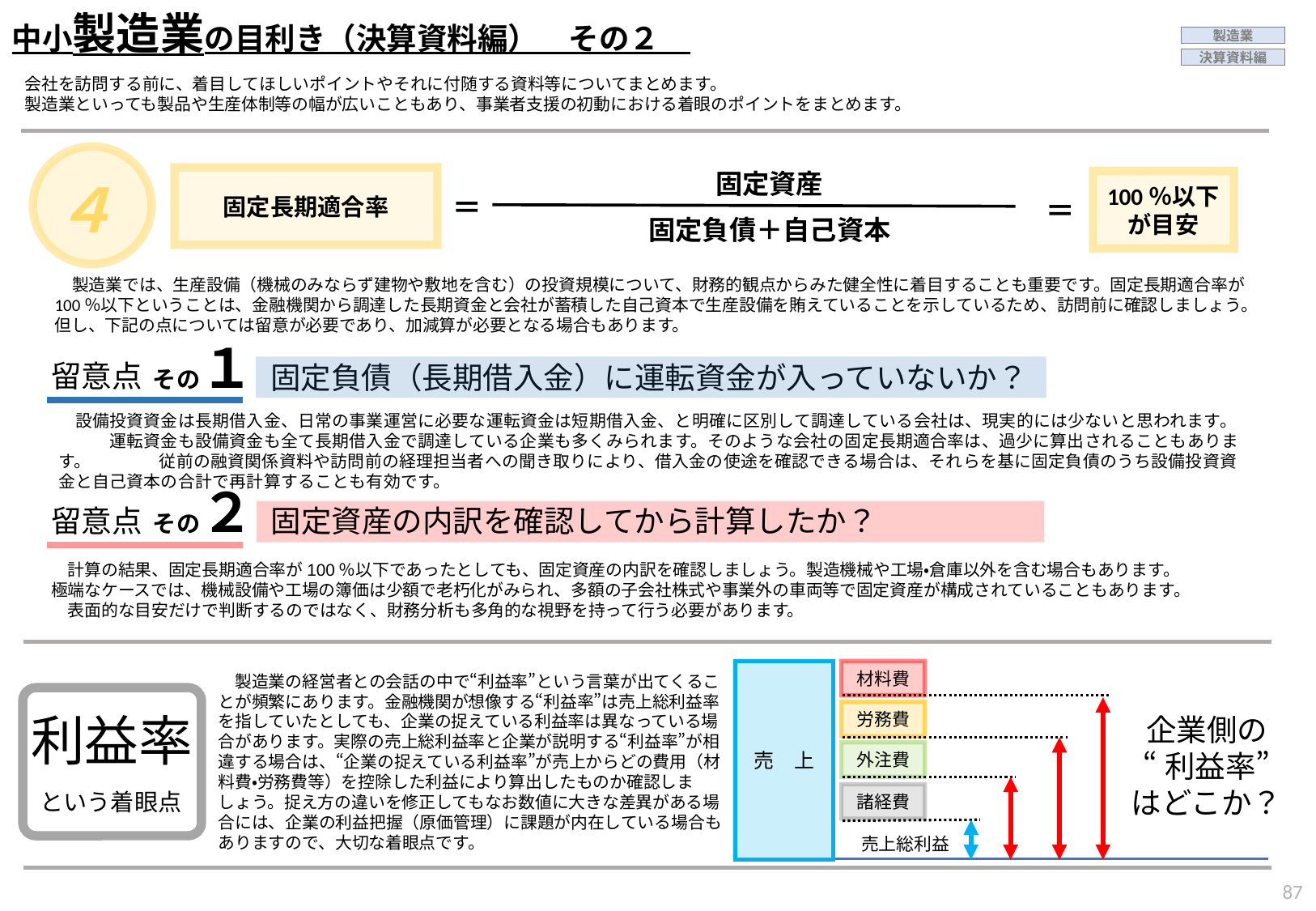

中小製造業の目利き（決算資料編）　その２
製造業
決算資料編
会社を訪問する前に、着目してほしいポイントやそれに付随する資料等についてまとめます。
製造業といっても製品や生産体制等の幅が広いこともあり、事業者支援の初動における着眼のポイントをまとめます。

４
固定資産
固定長期適合率
100％以下
が目安
＝
＝
固定負債＋自己資本
　製造業では、生産設備（機械のみならず建物や敷地を含む）の投資規模について、財務的観点からみた健全性に着目することも重要です。固定長期適合率が100％以下ということは、金融機関から調達した長期資金と会社が蓄積した自己資本で生産設備を賄えていることを示しているため、訪問前に確認しましょう。但し、下記の点については留意が必要であり、加減算が必要となる場合もあります。
その１
留意点
固定負債（長期借入金）に運転資金が入っていないか？

　設備投資資金は長期借入金、日常の事業運営に必要な運転資金は短期借入金、と明確に区別して調達している会社は、現実的には少ないと思われます。　　　運転資金も設備資金も全て長期借入金で調達している企業も多くみられます。そのような会社の固定長期適合率は、過少に算出されることもあります。　　　　従前の融資関係資料や訪問前の経理担当者への聞き取りにより、借入金の使途を確認できる場合は、それらを基に固定負債のうち設備投資資金と自己資本の合計で再計算することも有効です。
その２
留意点
固定資産の内訳を確認してから計算したか？

　計算の結果、固定長期適合率が100％以下であったとしても、固定資産の内訳を確認しましょう。製造機械や工場・倉庫以外を含む場合もあります。　　　　極端なケースでは、機械設備や工場の簿価は少額で老朽化がみられ、多額の子会社株式や事業外の車両等で固定資産が構成されていることもあります。　　　　表面的な目安だけで判断するのではなく、財務分析も多角的な視野を持って行う必要があります。
売　上
材料費
労務費
外注費
諸経費
売上総利益
　製造業の経営者との会話の中で“利益率”という言葉が出てくることが頻繁にあります。金融機関が想像する“利益率”は売上総利益率を指していたとしても、企業の捉えている利益率は異なっている場合があります。実際の売上総利益率と企業が説明する“利益率”が相違する場合は、“企業の捉えている利益率”が売上からどの費用（材料費・労務費等）を控除した利益により算出したものか確認しましょう。捉え方の違いを修正してもなお数値に大きな差異がある場合には、企業の利益把握（原価管理）に課題が内在している場合もありますので、大切な着眼点です。

利益率
という着眼点
企業側の
“利益率”
はどこか？
87